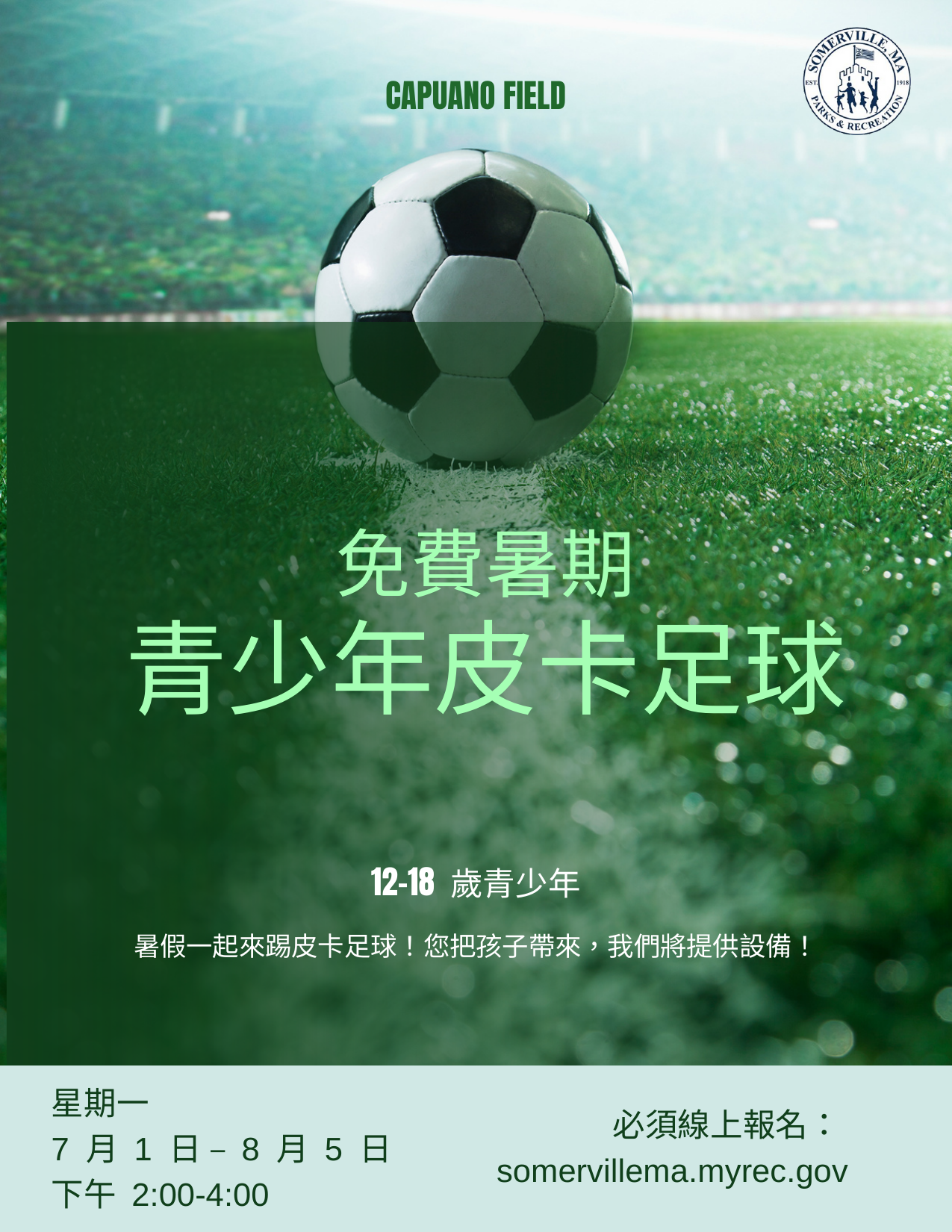

CAPUANO FIELD

免費暑期
青少年皮卡足球
12-18 歲青少年
暑假一起來踢皮卡足球！您把孩子帶來，我們將提供設備！

星期一
7 月 1 日 – 8 月 5 日
下午 2:00-4:00
必須線上報名：somervillema.myrec.gov